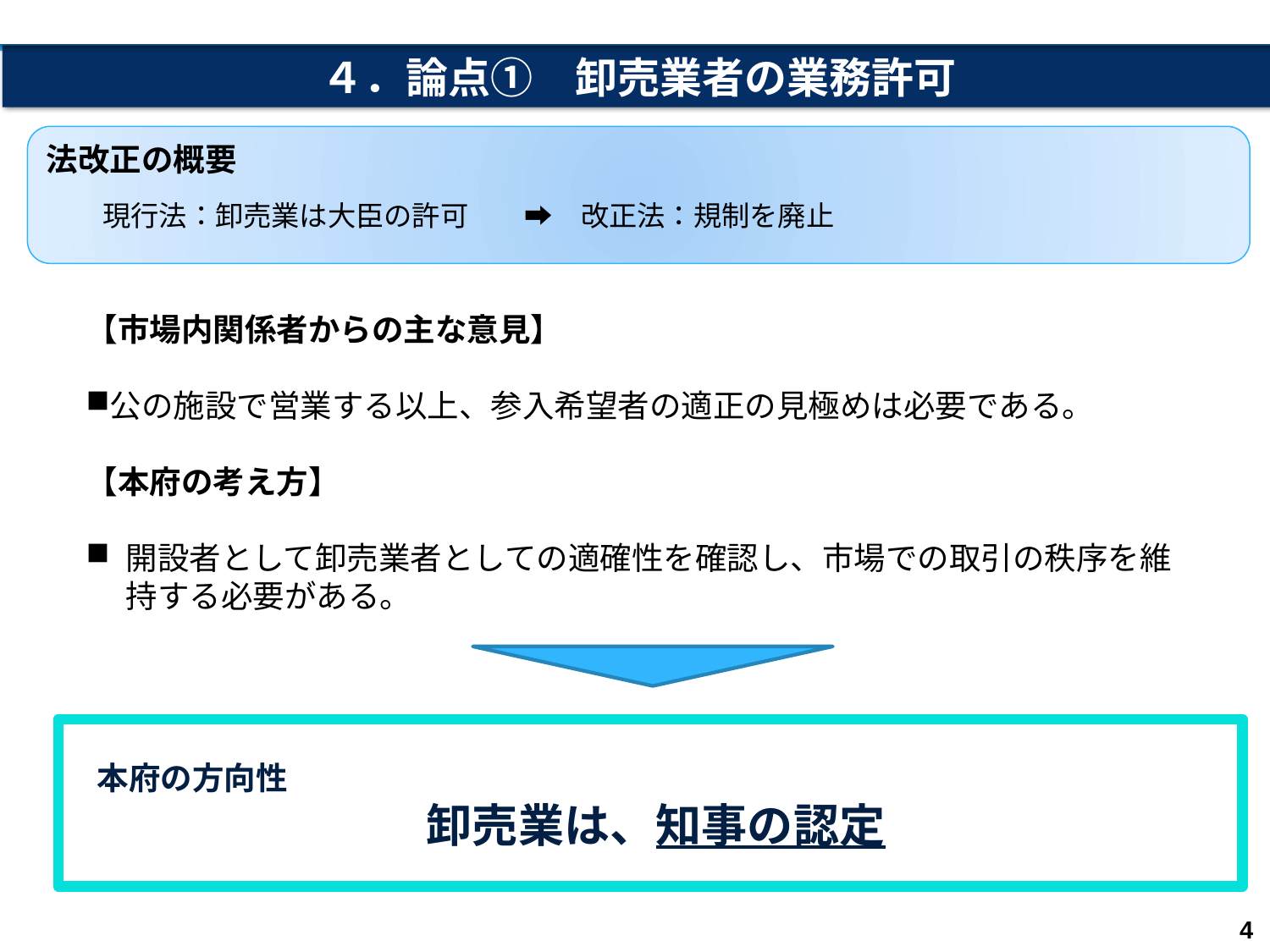

４．論点①　卸売業者の業務許可
法改正の概要

　　現行法：卸売業は大臣の許可　　➡　改正法：規制を廃止
【市場内関係者からの主な意見】

公の施設で営業する以上、参入希望者の適正の見極めは必要である。

【本府の考え方】

開設者として卸売業者としての適確性を確認し、市場での取引の秩序を維持する必要がある。

本府の方向性
卸売業は、知事の認定
4